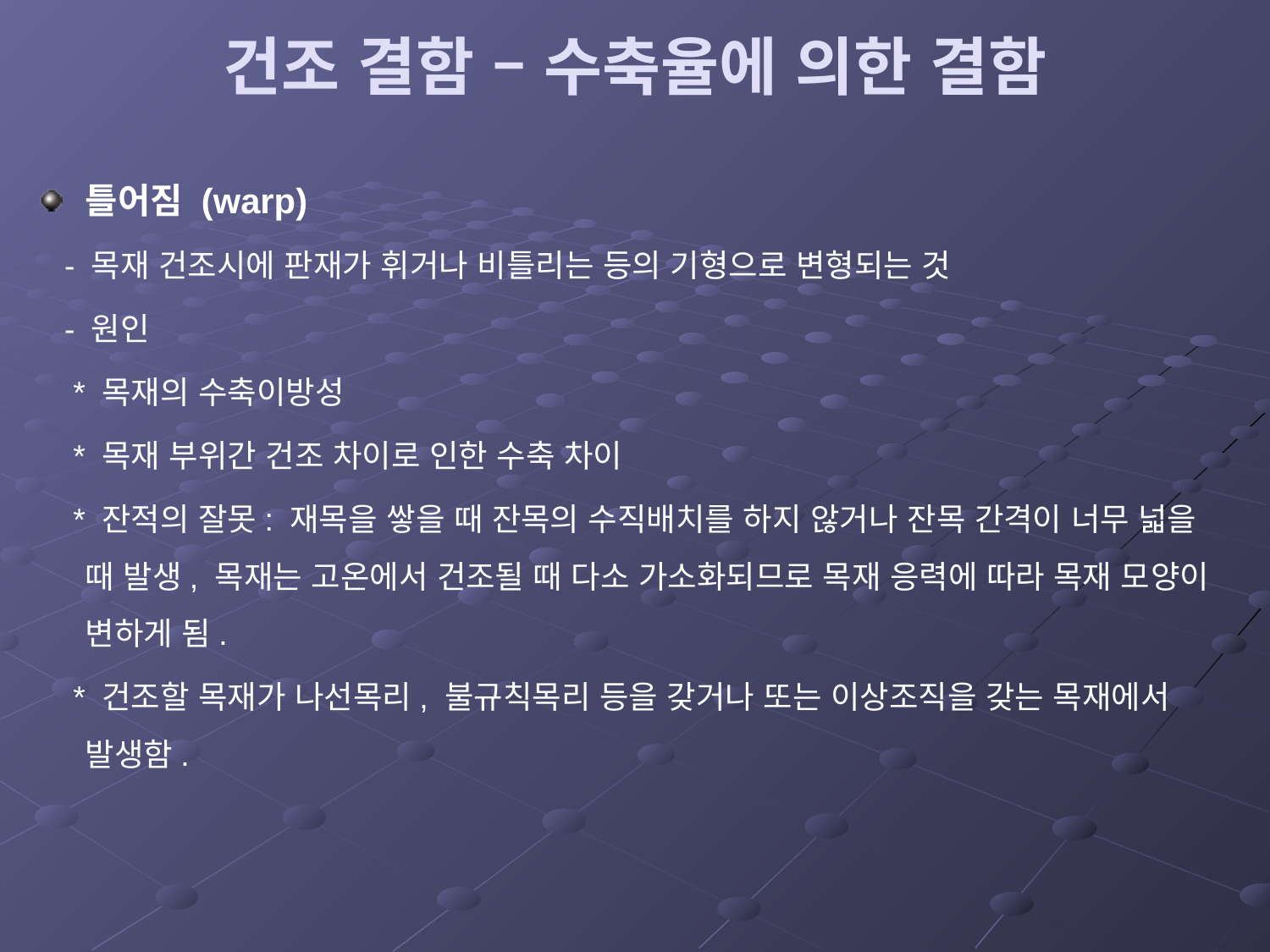

# 건조 결함 – 수축율에 의한 결함
틀어짐 (warp)
   - 목재 건조시에 판재가 휘거나 비틀리는 등의 기형으로 변형되는 것
   - 원인
    * 목재의 수축이방성
    * 목재 부위간 건조 차이로 인한 수축 차이
    * 잔적의 잘못: 재목을 쌓을 때 잔목의 수직배치를 하지 않거나 잔목 간격이 너무 넓을 때 발생, 목재는 고온에서 건조될 때 다소 가소화되므로 목재 응력에 따라 목재 모양이 변하게 됨.
    * 건조할 목재가 나선목리, 불규칙목리 등을 갖거나 또는 이상조직을 갖는 목재에서 발생함.